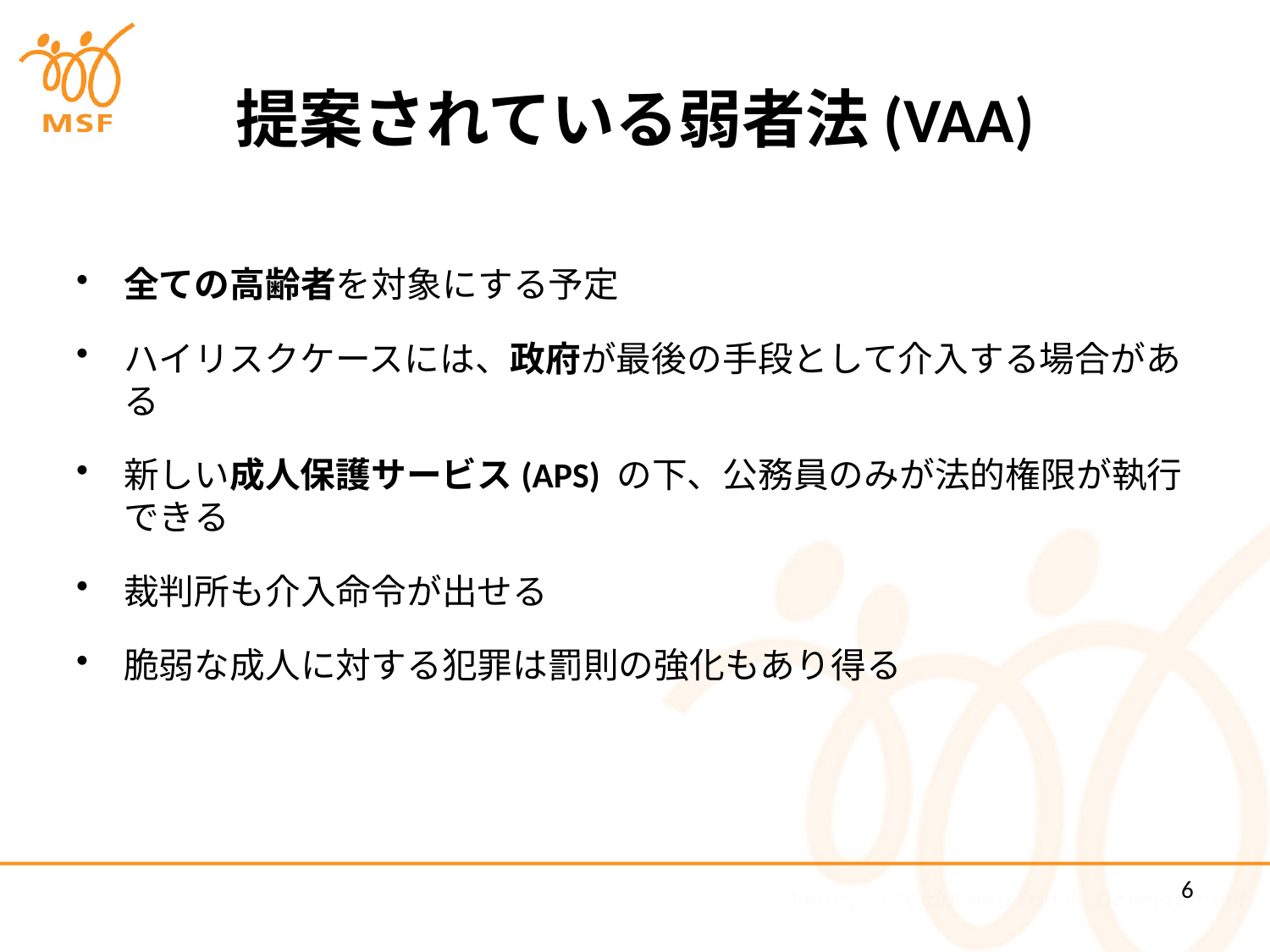

# 提案されている弱者法(VAA)
全ての高齢者を対象にする予定
ハイリスクケースには、政府が最後の手段として介入する場合がある
新しい成人保護サービス(APS) の下、公務員のみが法的権限が執行できる
裁判所も介入命令が出せる
脆弱な成人に対する犯罪は罰則の強化もあり得る
6